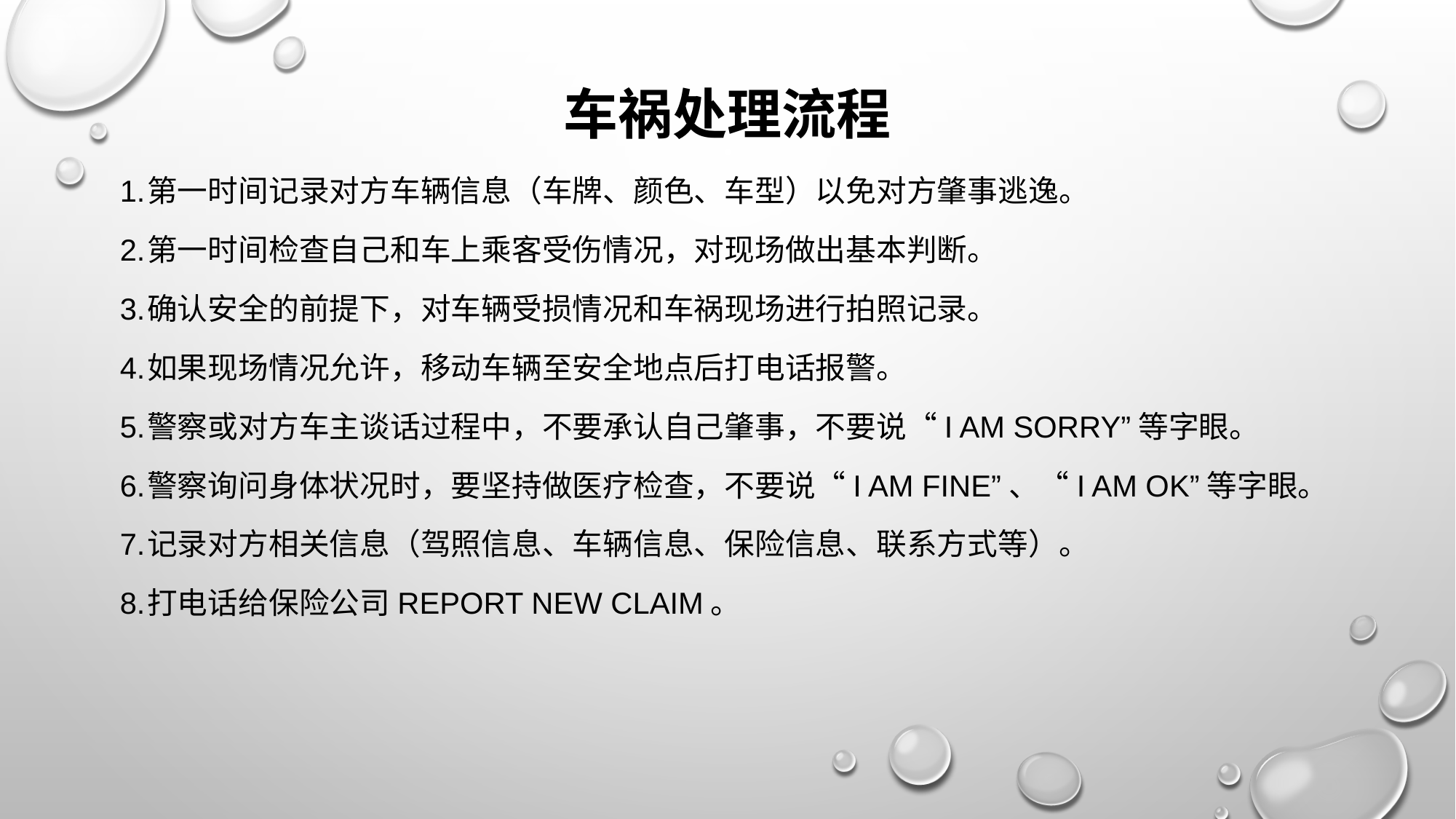

# 车祸处理流程
第一时间记录对方车辆信息（车牌、颜色、车型）以免对方肇事逃逸。
第一时间检查自己和车上乘客受伤情况，对现场做出基本判断。
确认安全的前提下，对车辆受损情况和车祸现场进行拍照记录。
如果现场情况允许，移动车辆至安全地点后打电话报警。
警察或对方车主谈话过程中，不要承认自己肇事，不要说“I am sorry”等字眼。
警察询问身体状况时，要坚持做医疗检查，不要说“I am fine”、“I am OK”等字眼。
记录对方相关信息（驾照信息、车辆信息、保险信息、联系方式等）。
打电话给保险公司Report New Claim。